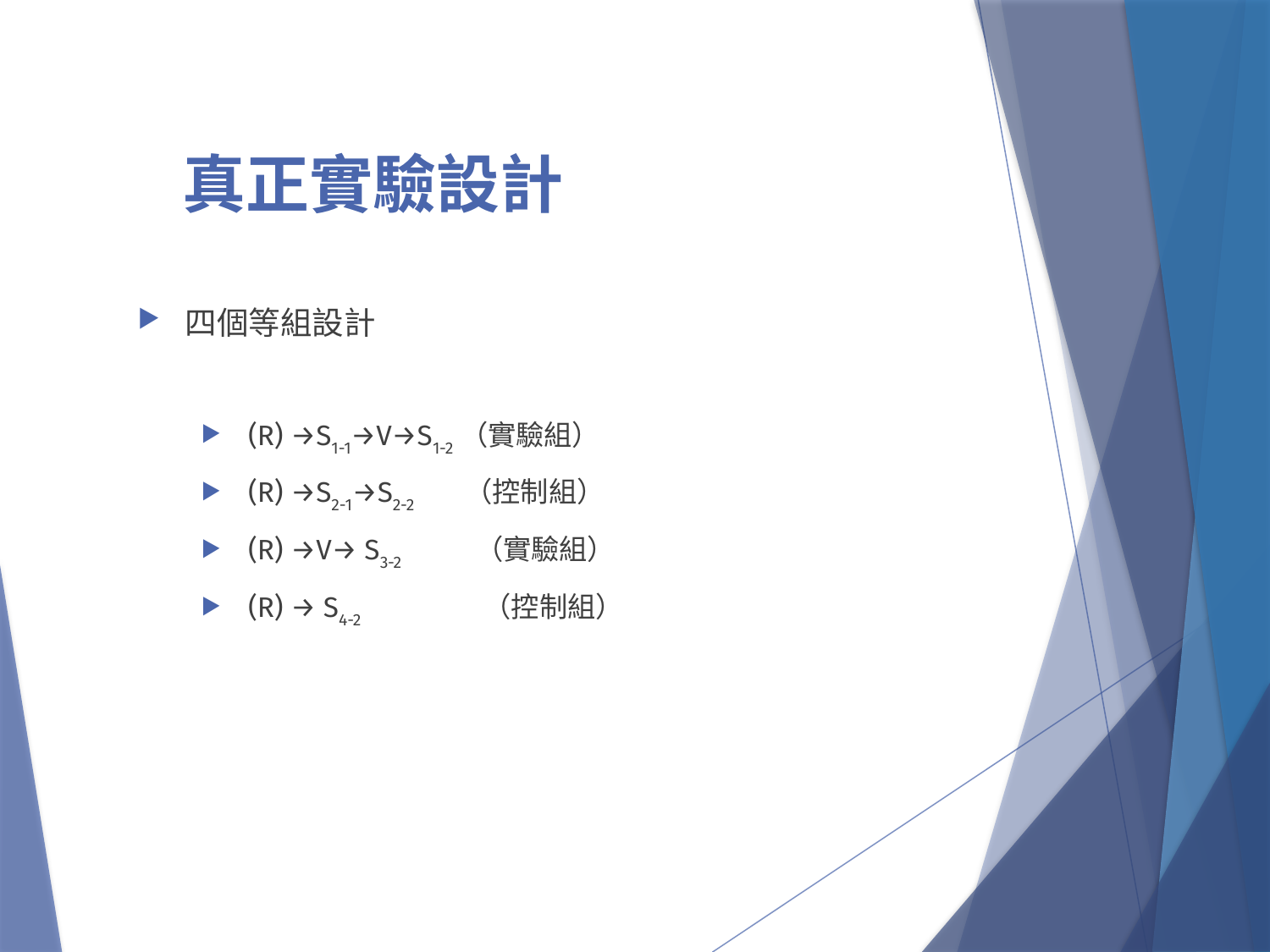

# 真正實驗設計
四個等組設計

 (R) →S1-1→V→S1-2（實驗組）
 (R) →S2-1→S2-2        （控制組）
 (R) →V→ S3-2         （實驗組）
 (R) → S4-2                （控制組）